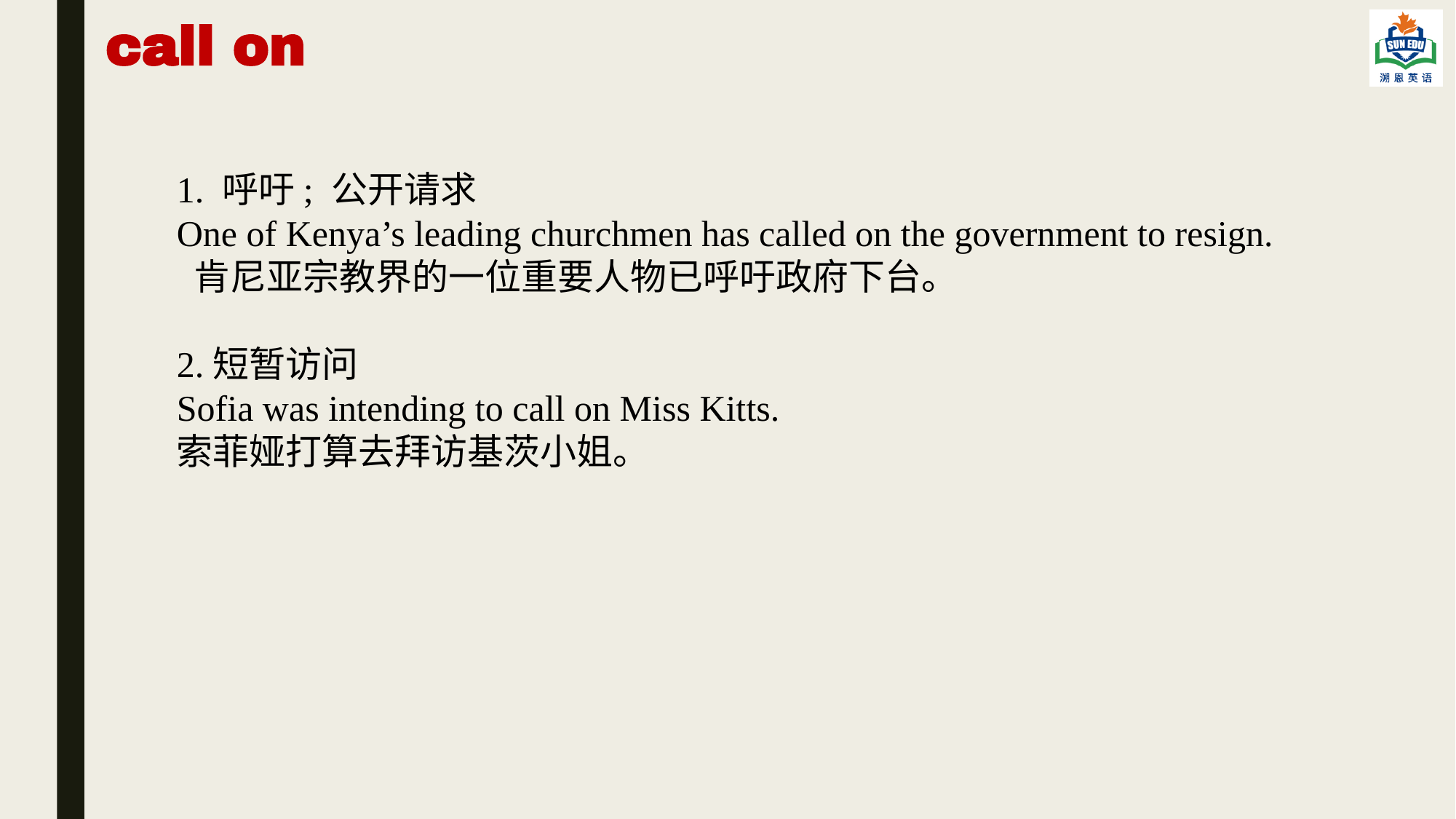

call on
1. 呼吁; 公开请求
One of Kenya’s leading churchmen has called on the government to resign.
 肯尼亚宗教界的一位重要人物已呼吁政府下台。

2.短暂访问
Sofia was intending to call on Miss Kitts.
索菲娅打算去拜访基茨小姐。